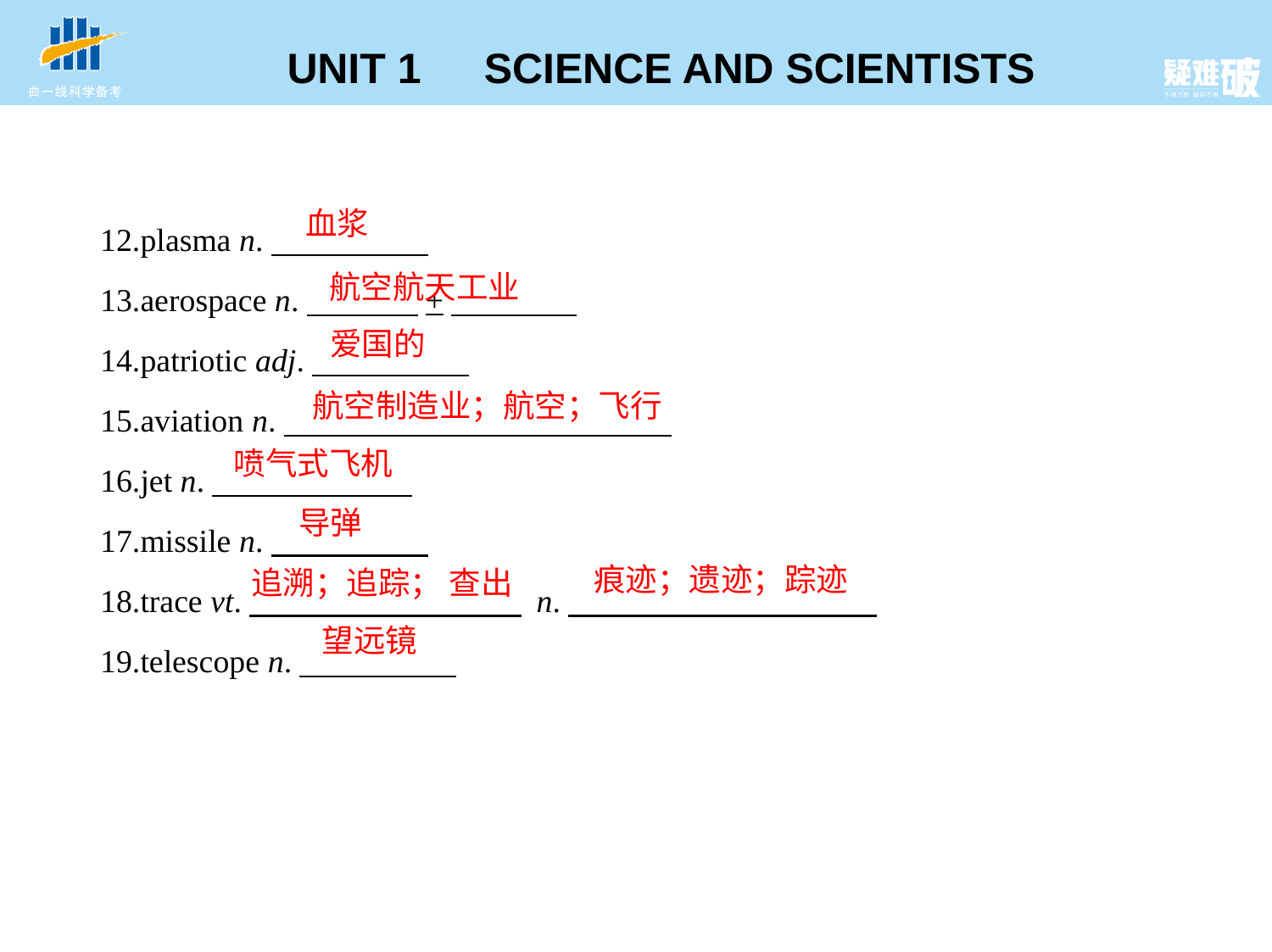

血浆
12.plasma n.
13.aerospace n.　           +
14.patriotic adj.
15.aviation n.
16.jet n.
17.missile n.
18.trace vt.　　                　　     n.
19.telescope n.
航空航天工业
爱国的
航空制造业；航空；飞行
喷气式飞机
导弹
痕迹；遗迹；踪迹
追溯；追踪； 查出
望远镜